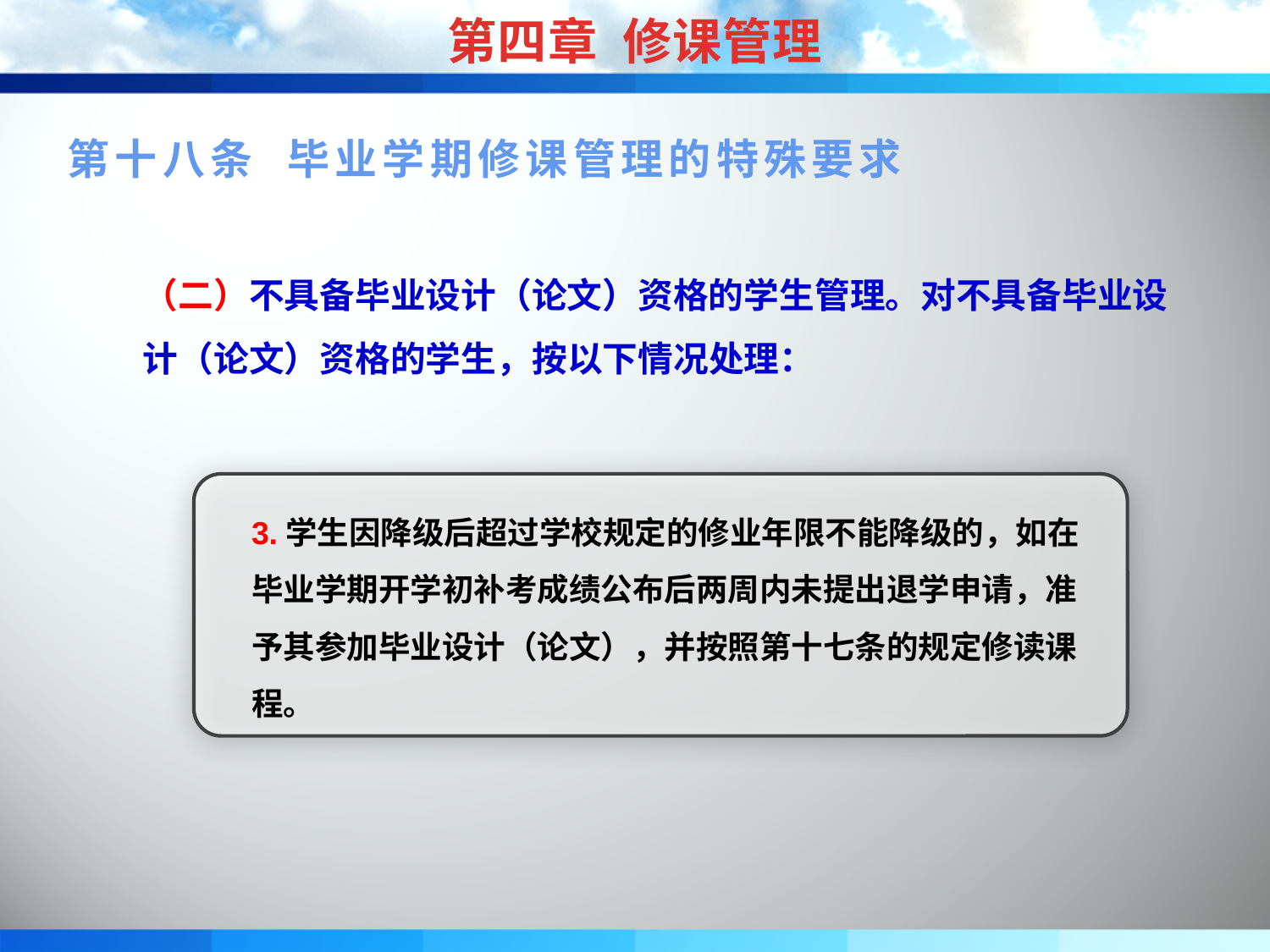

第四章  修课管理
第十八条  毕业学期修课管理的特殊要求
（二）不具备毕业设计（论文）资格的学生管理。对不具备毕业设计（论文）资格的学生，按以下情况处理：

3.学生因降级后超过学校规定的修业年限不能降级的，如在毕业学期开学初补考成绩公布后两周内未提出退学申请，准予其参加毕业设计（论文），并按照第十七条的规定修读课程。